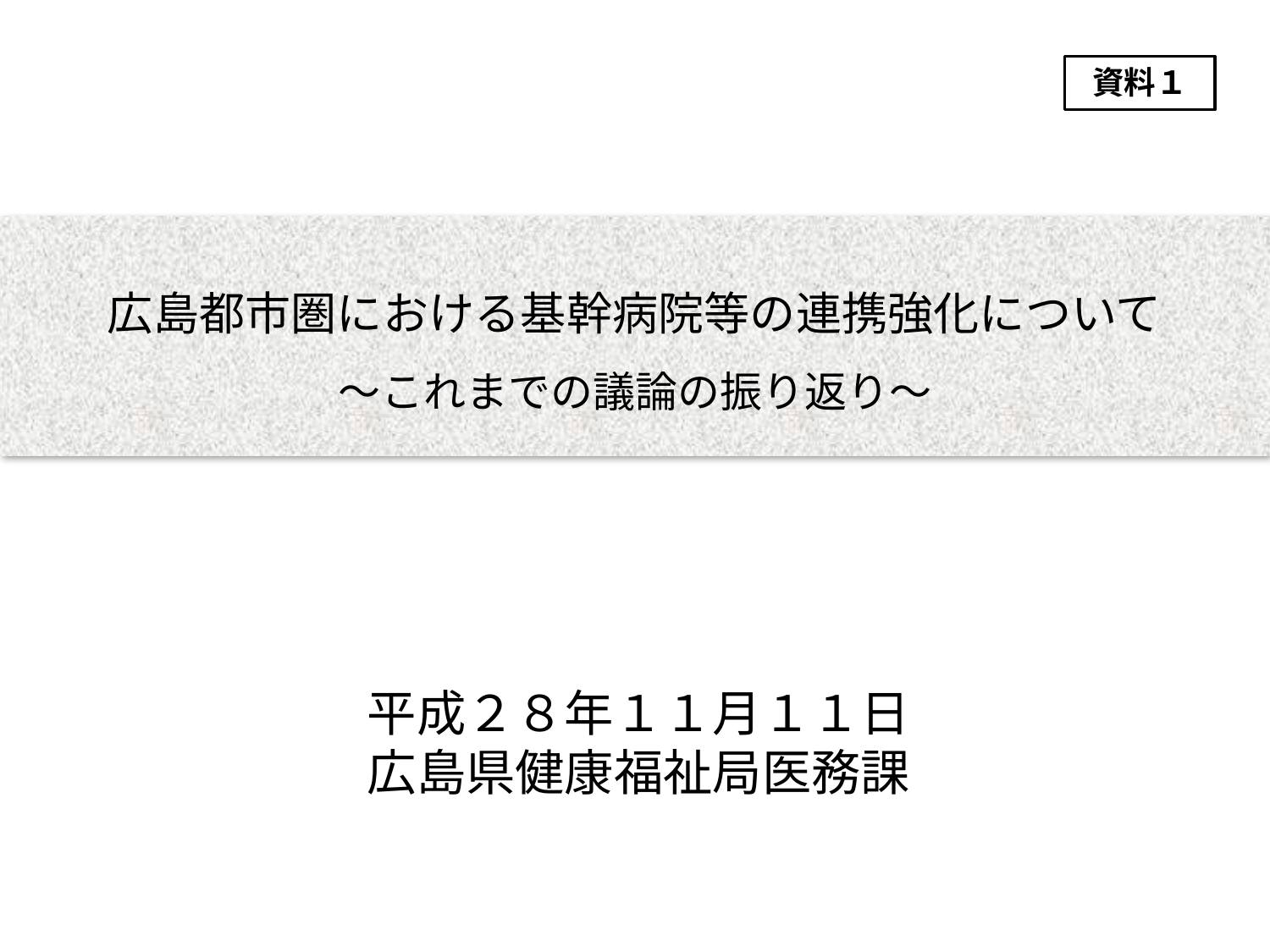

資料１
広島都市圏における基幹病院等の連携強化について
～これまでの議論の振り返り～
平成２８年１１月１１日
広島県健康福祉局医務課
1